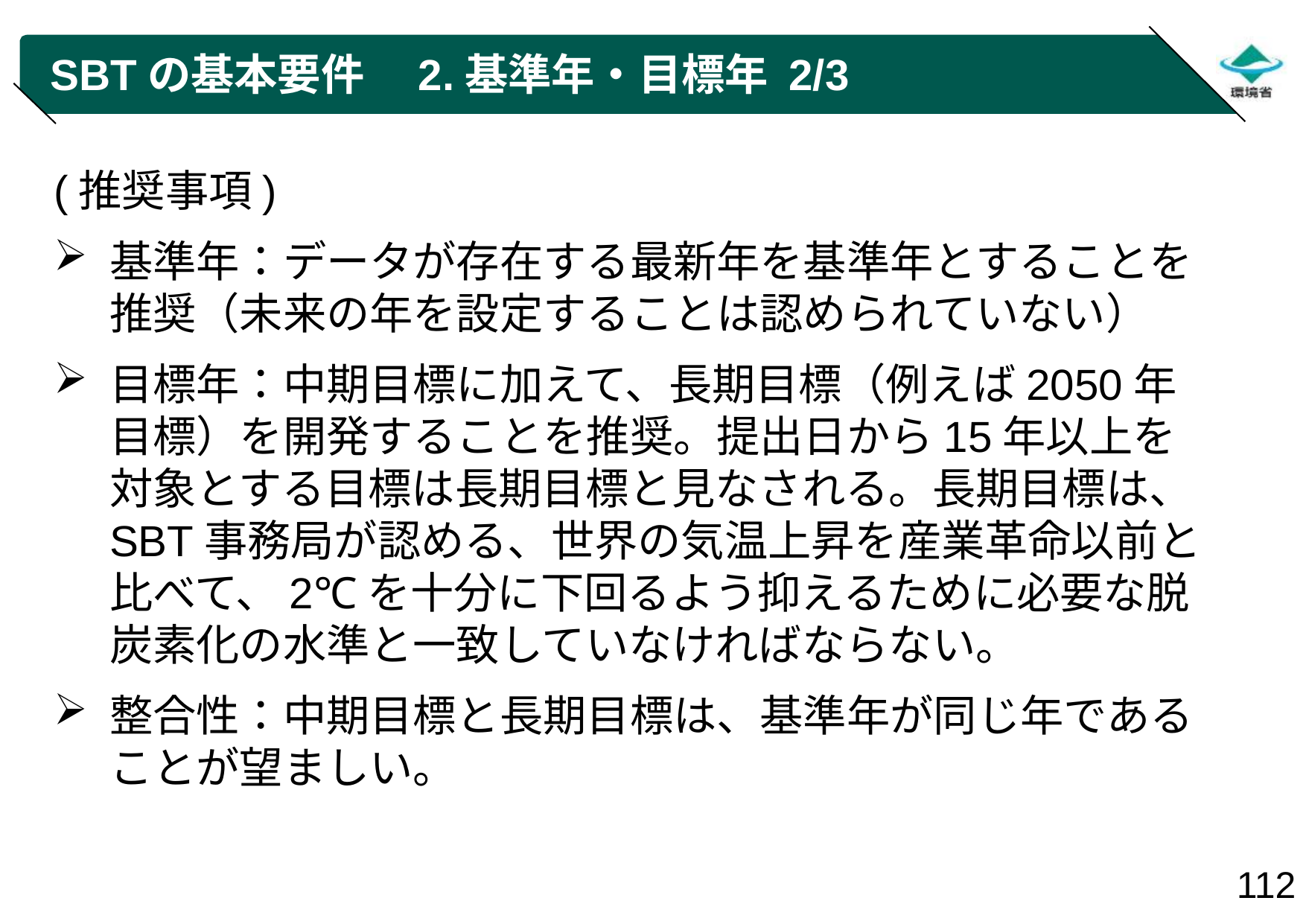

# SBTの基本要件　2.基準年・目標年 2/3
(推奨事項)
基準年：データが存在する最新年を基準年とすることを推奨（未来の年を設定することは認められていない）
目標年：中期目標に加えて、長期目標（例えば2050年目標）を開発することを推奨。提出日から15年以上を対象とする目標は長期目標と見なされる。長期目標は、SBT事務局が認める、世界の気温上昇を産業革命以前と比べて、2℃を十分に下回るよう抑えるために必要な脱炭素化の水準と一致していなければならない。
整合性：中期目標と長期目標は、基準年が同じ年であることが望ましい。